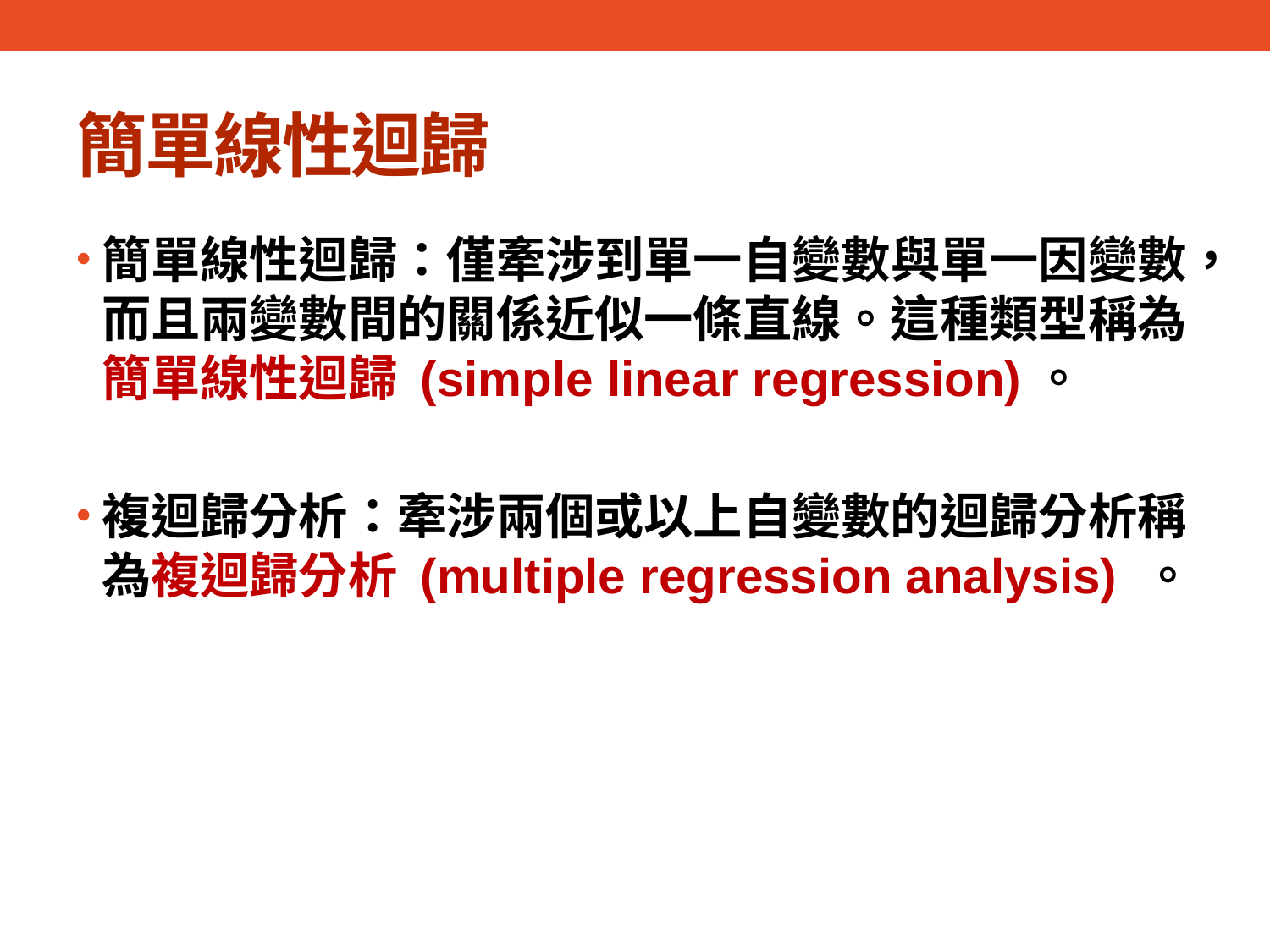

# 簡單線性迴歸
簡單線性迴歸：僅牽涉到單一自變數與單一因變數，而且兩變數間的關係近似一條直線。這種類型稱為簡單線性迴歸 (simple linear regression)。

複迴歸分析：牽涉兩個或以上自變數的迴歸分析稱為複迴歸分析 (multiple regression analysis) 。